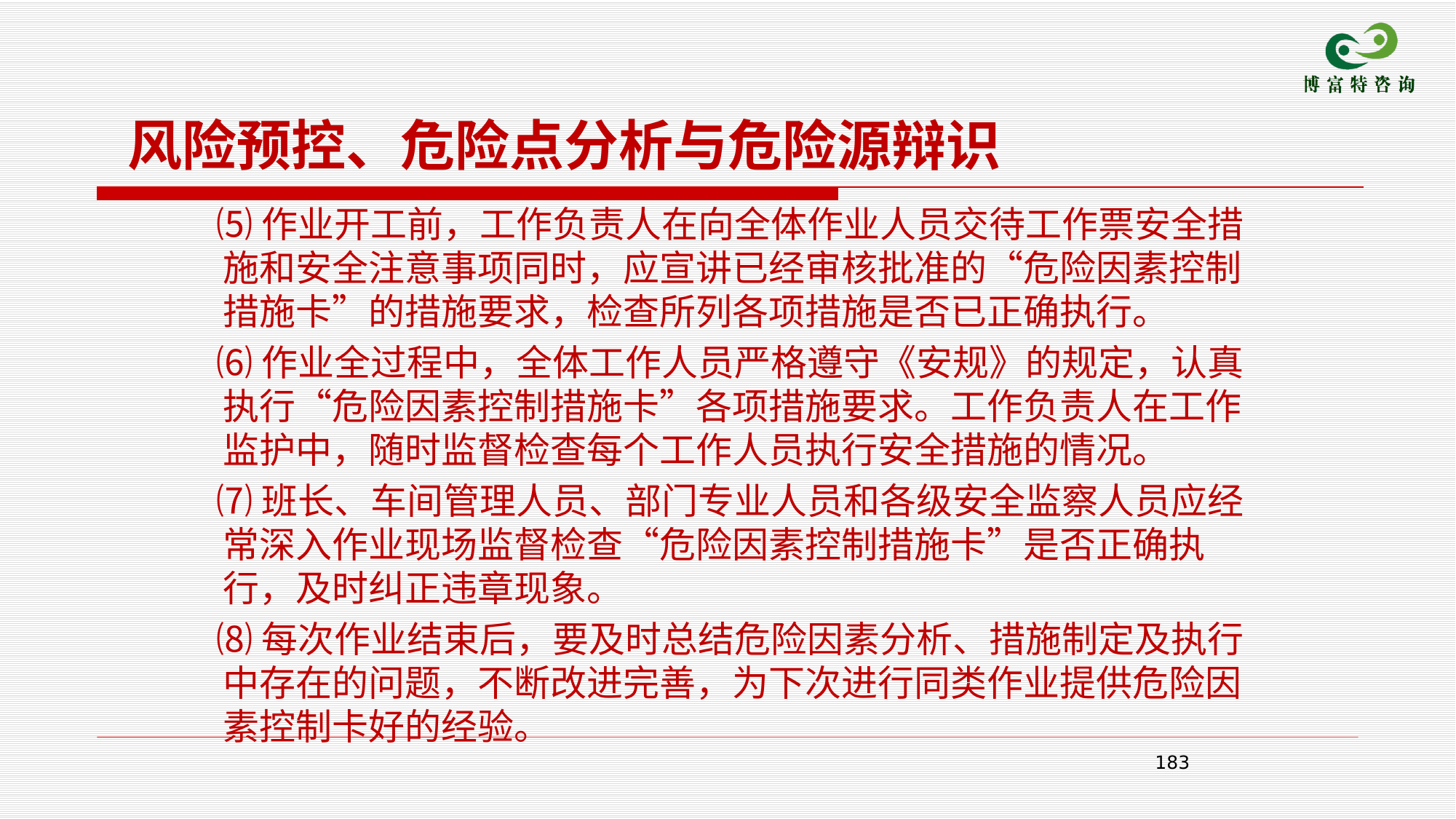

风险预控、危险点分析与危险源辩识
      ⑸作业开工前，工作负责人在向全体作业人员交待工作票安全措施和安全注意事项同时，应宣讲已经审核批准的“危险因素控制措施卡”的措施要求，检查所列各项措施是否已正确执行。
      ⑹作业全过程中，全体工作人员严格遵守《安规》的规定，认真执行“危险因素控制措施卡”各项措施要求。工作负责人在工作监护中，随时监督检查每个工作人员执行安全措施的情况。
      ⑺班长、车间管理人员、部门专业人员和各级安全监察人员应经常深入作业现场监督检查“危险因素控制措施卡”是否正确执行，及时纠正违章现象。
      ⑻每次作业结束后，要及时总结危险因素分析、措施制定及执行中存在的问题，不断改进完善，为下次进行同类作业提供危险因素控制卡好的经验。

183